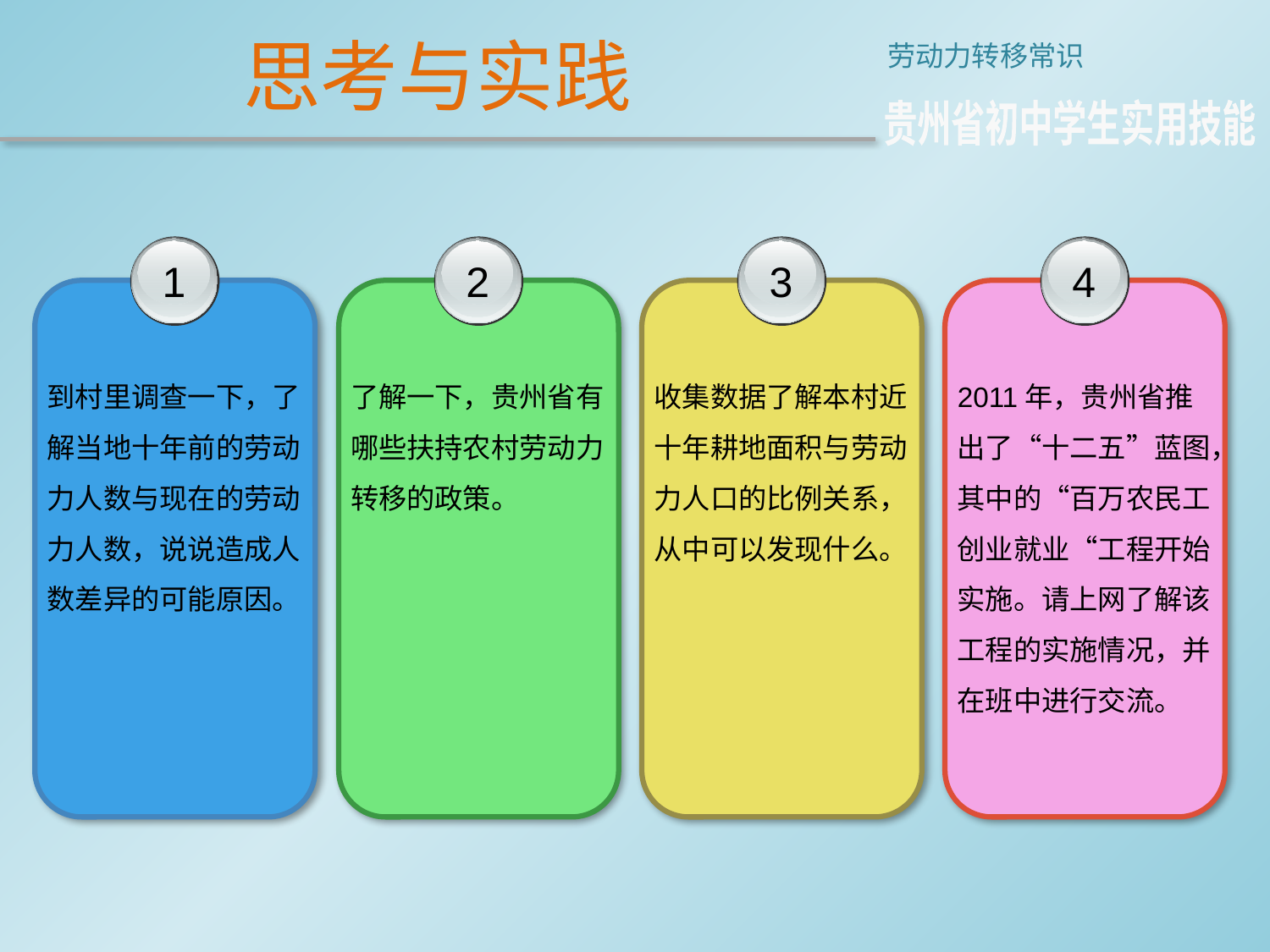

思考与实践
劳动力转移常识
贵州省初中学生实用技能

1

到村里调查一下，了解当地十年前的劳动力人数与现在的劳动力人数，说说造成人数差异的可能原因。

2

了解一下，贵州省有哪些扶持农村劳动力转移的政策。

3

收集数据了解本村近十年耕地面积与劳动力人口的比例关系，从中可以发现什么。

4

2011年，贵州省推出了“十二五”蓝图，其中的“百万农民工创业就业“工程开始实施。请上网了解该工程的实施情况，并在班中进行交流。